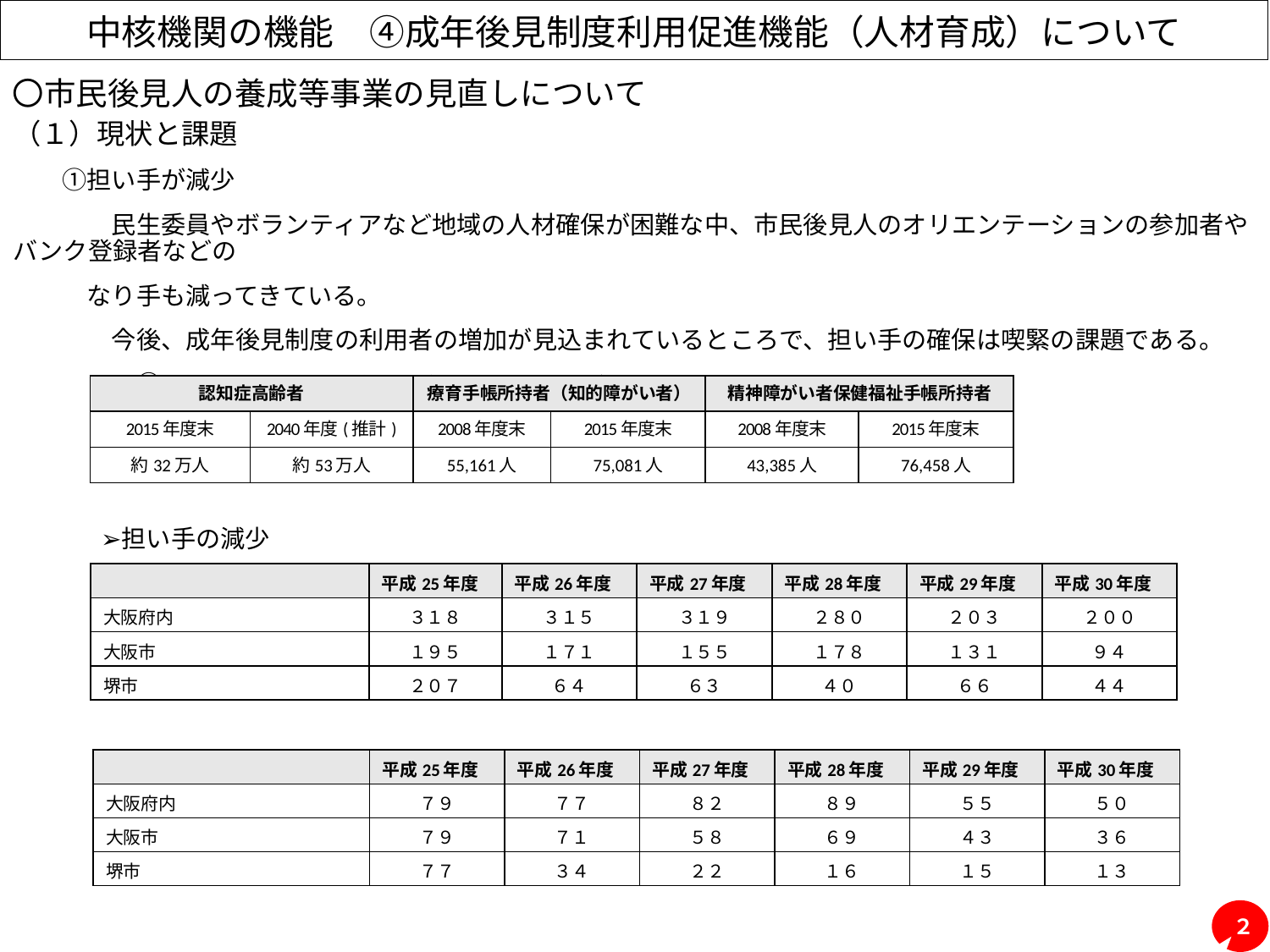

# 中核機関の機能　④成年後見制度利用促進機能（人材育成）について

（１）現状と課題
　　①担い手が減少
　　　　民生委員やボランティアなど地域の人材確保が困難な中、市民後見人のオリエンテーションの参加者やバンク登録者などの
　　　なり手も減ってきている。
　　　　今後、成年後見制度の利用者の増加が見込まれているところで、担い手の確保は喫緊の課題である。
　　　　　○成年後見制度の潜在的ニーズについて(大阪府）【出典：第4期大阪府地域福祉支援計画より引用】

　　　　➢担い手の減少
　　　　　○養成研修オリエンテーションへの参加者数 (過去5年間）【出典：大阪府地域福祉課作成】

　　　　　　○基礎養成研修への参加者数 (過去5年間）【出典：大阪府地域福祉課作成】

〇市民後見人の養成等事業の見直しについて
| 認知症高齢者 |  | 療育手帳所持者（知的障がい者） |  | 精神障がい者保健福祉手帳所持者 |  |
| --- | --- | --- | --- | --- | --- |
| 2015年度末 | 2040年度(推計) | 2008年度末 | 2015年度末 | 2008年度末 | 2015年度末 |
| 約32万人 | 約53万人 | 55,161人 | 75,081人 | 43,385人 | 76,458人 |
|  | 平成25年度 | 平成26年度 | 平成27年度 | 平成28年度 | 平成29年度 | 平成30年度 |
| --- | --- | --- | --- | --- | --- | --- |
| 大阪府内 | ３１８ | ３１５ | ３１９ | ２８０ | ２０３ | ２００ |
| 大阪市 | １９５ | １７１ | １５５ | １７８ | １３１ | ９４ |
| 堺市 | ２０７ | ６４ | ６３ | ４０ | ６６ | ４４ |
|  | 平成25年度 | 平成26年度 | 平成27年度 | 平成28年度 | 平成29年度 | 平成30年度 |
| --- | --- | --- | --- | --- | --- | --- |
| 大阪府内 | ７９ | ７７ | ８２ | ８９ | ５５ | ５０ |
| 大阪市 | ７９ | ７１ | ５８ | ６９ | ４３ | ３６ |
| 堺市 | ７７ | ３４ | ２２ | １６ | １５ | １３ |
２